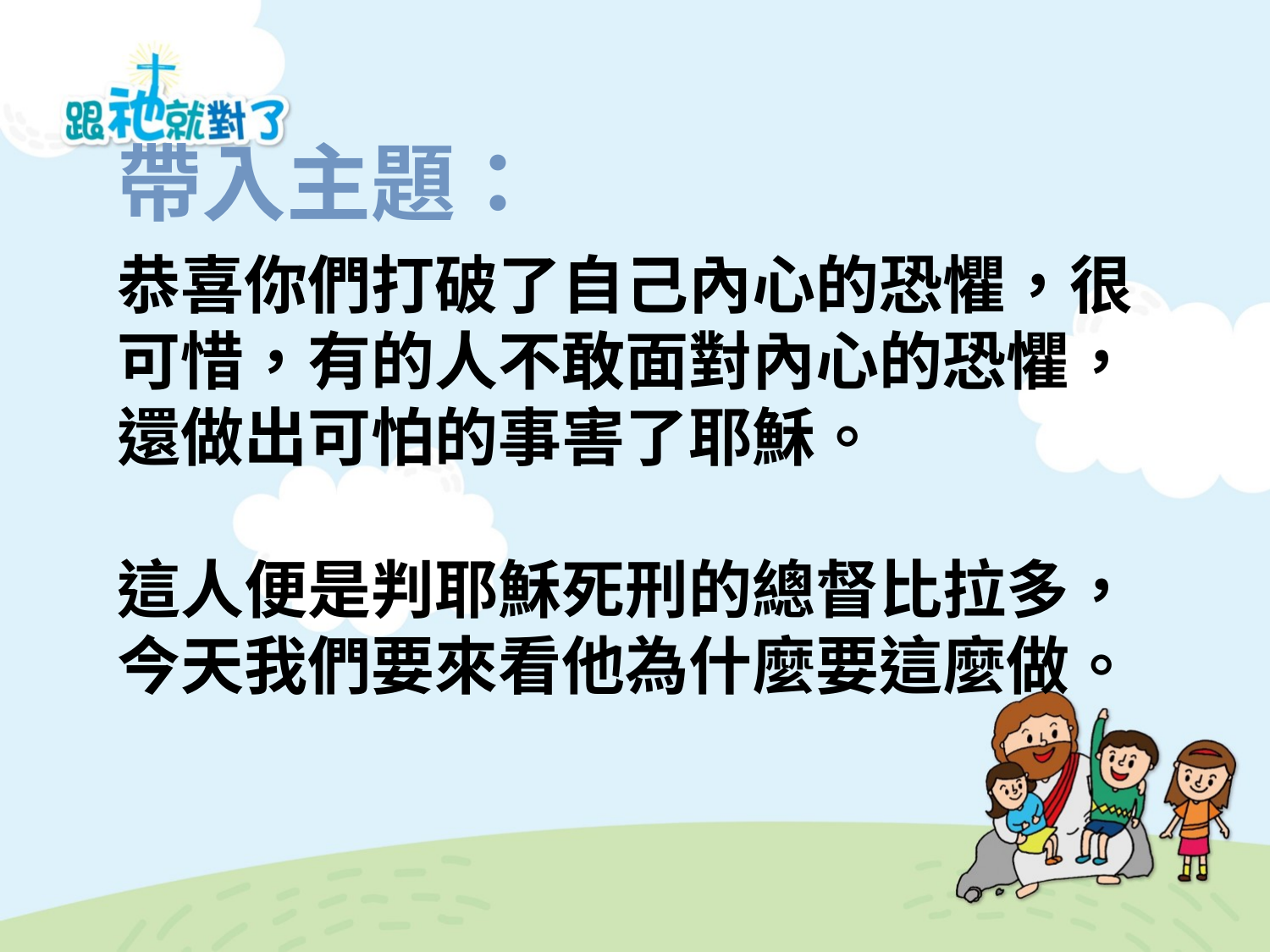

帶入主題：
恭喜你們打破了自己內心的恐懼，很可惜，有的人不敢面對內心的恐懼，還做出可怕的事害了耶穌。

這人便是判耶穌死刑的總督比拉多，今天我們要來看他為什麼要這麼做。